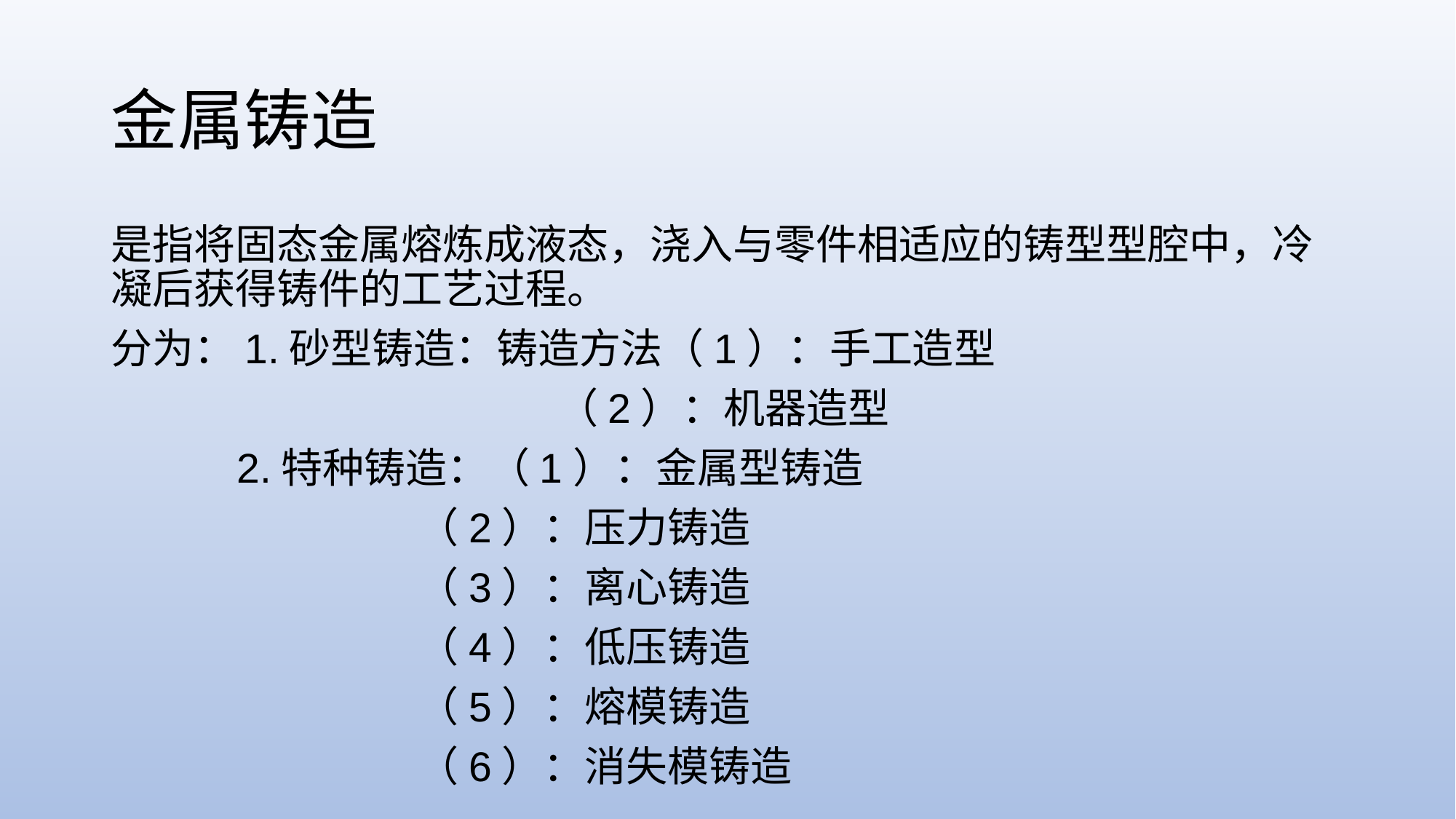

# 金属铸造
是指将固态金属熔炼成液态，浇入与零件相适应的铸型型腔中，冷凝后获得铸件的工艺过程。
分为：1.砂型铸造：铸造方法（1）：手工造型
                                               （2）：机器造型
           2.特种铸造：（1）：金属型铸造
                                （2）：压力铸造
                                （3）：离心铸造
                                （4）：低压铸造
                                （5）：熔模铸造
                                （6）：消失模铸造